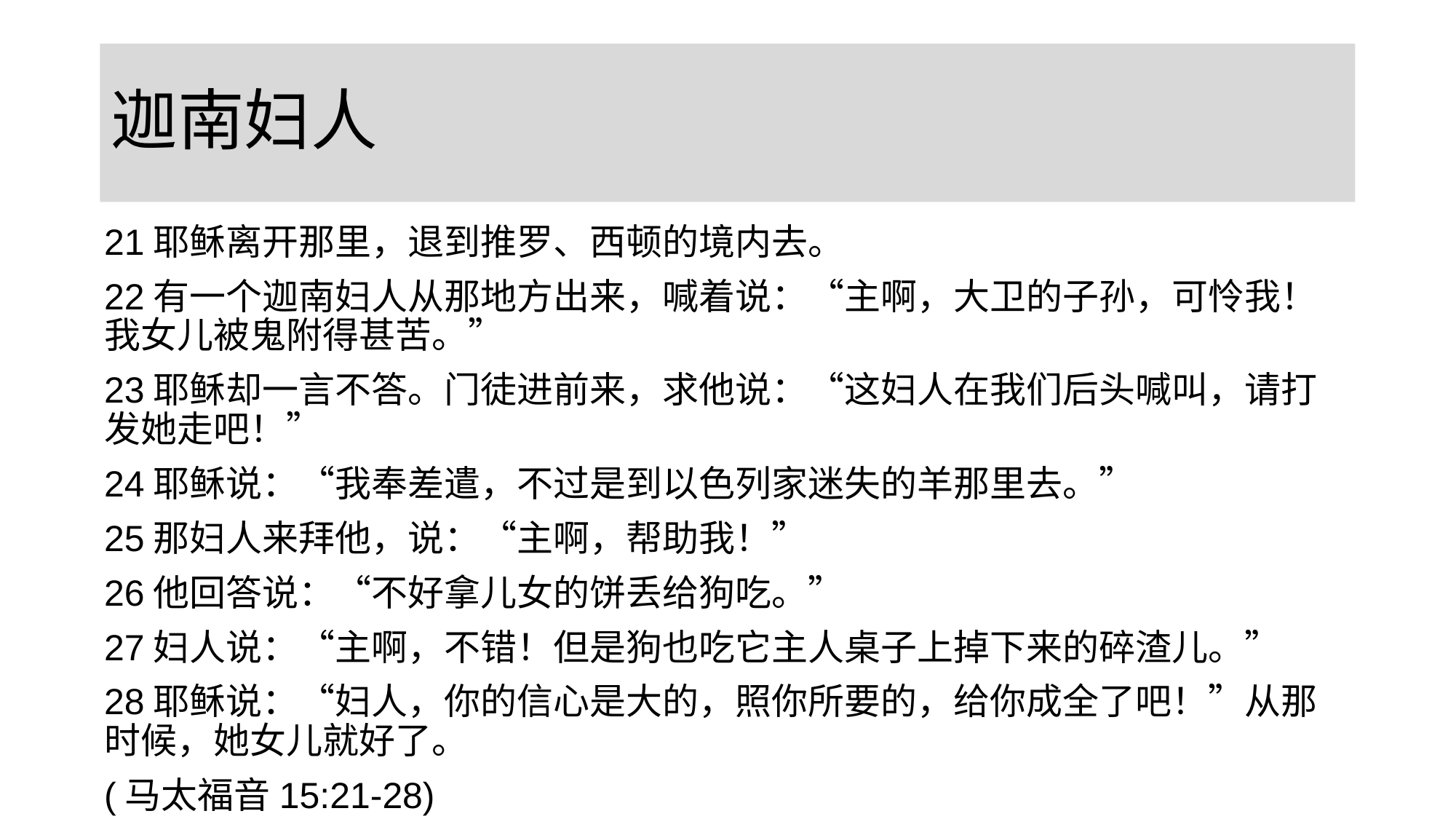

# 迦南妇人
21耶稣离开那里，退到推罗、西顿的境内去。
22有一个迦南妇人从那地方出来，喊着说：“主啊，大卫的子孙，可怜我！我女儿被鬼附得甚苦。”
23耶稣却一言不答。门徒进前来，求他说：“这妇人在我们后头喊叫，请打发她走吧！”
24耶稣说：“我奉差遣，不过是到以色列家迷失的羊那里去。”
25那妇人来拜他，说：“主啊，帮助我！”
26他回答说：“不好拿儿女的饼丢给狗吃。”
27妇人说：“主啊，不错！但是狗也吃它主人桌子上掉下来的碎渣儿。”
28耶稣说：“妇人，你的信心是大的，照你所要的，给你成全了吧！”从那时候，她女儿就好了。
(马太福音15:21-28)